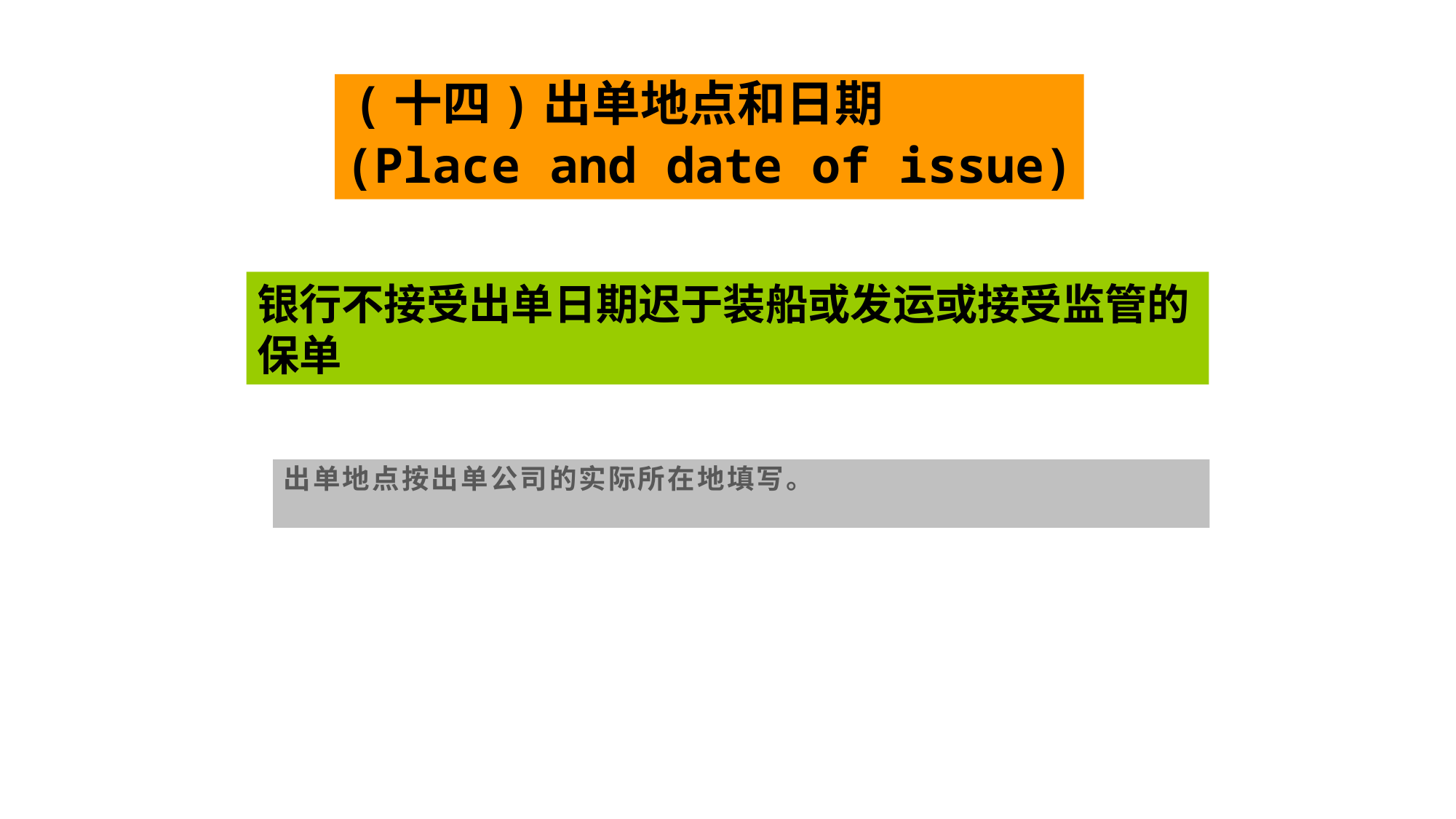

(十四)出单地点和日期
(Place and date of issue)
银行不接受出单日期迟于装船或发运或接受监管的保单
出单地点按出单公司的实际所在地填写。